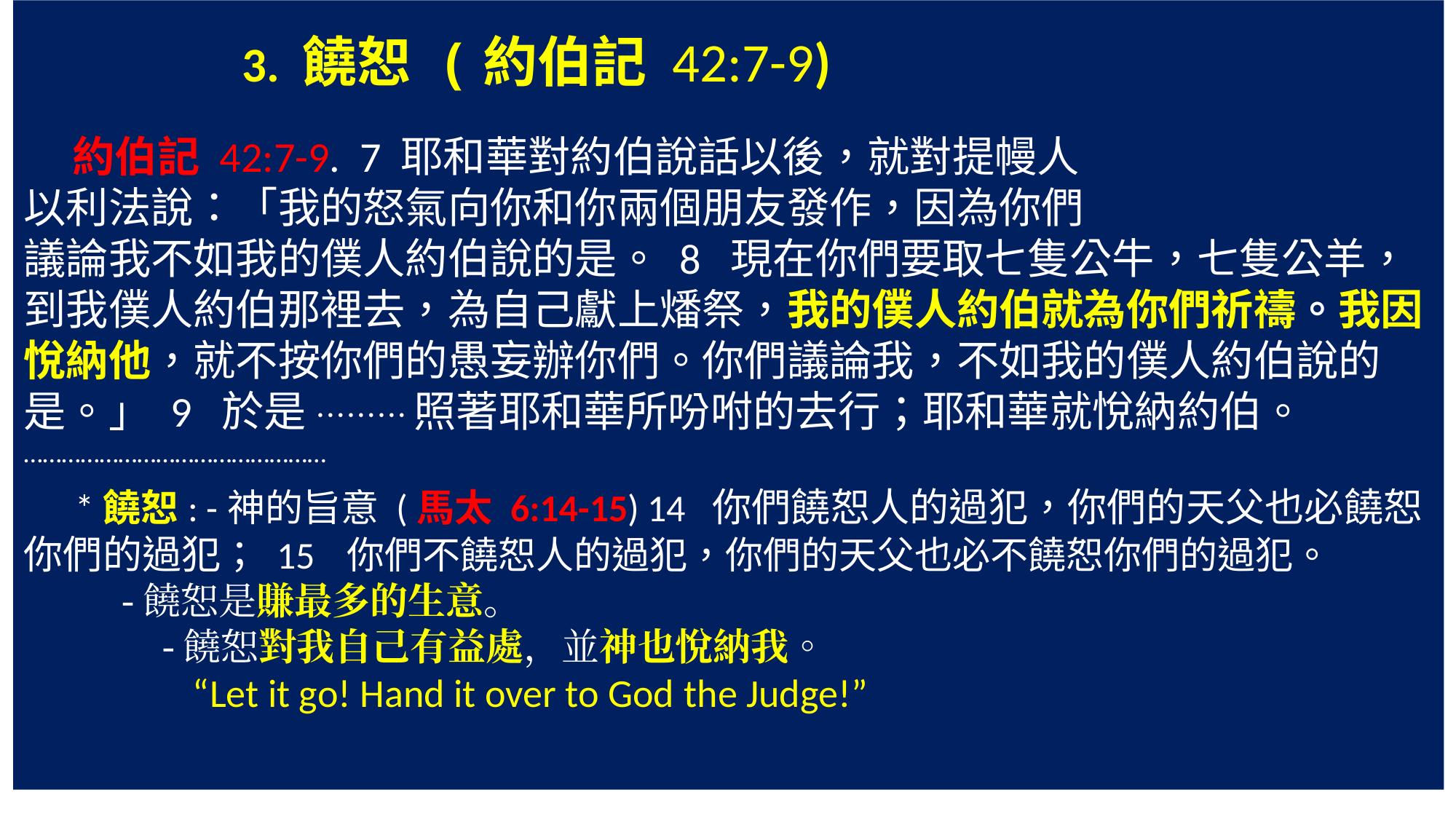

3. 饒恕 (約伯記 42:7-9)

    約伯記 42:7-9.  7 耶和華對約伯說話以後，就對提幔人
以利法說：「我的怒氣向你和你兩個朋友發作，因為你們
議論我不如我的僕人約伯說的是。 8  現在你們要取七隻公牛，七隻公羊，到我僕人約伯那裡去，為自己獻上燔祭，我的僕人約伯就為你們祈禱。我因悅納他，就不按你們的愚妄辦你們。你們議論我，不如我的僕人約伯說的是。」 9  於是 ……… 照著耶和華所吩咐的去行；耶和華就悅納約伯。
…………………………………………

      *饒恕: -神的旨意 (馬太 6:14-15) 14  你們饒恕人的過犯，你們的天父也必饒恕你們的過犯； 15 你們不饒恕人的過犯，你們的天父也必不饒恕你們的過犯。
          -饒恕是賺最多的生意。
	   -饒恕對我自己有益處，並神也悅納我。
                   “Let it go! Hand it over to God the Judge!”